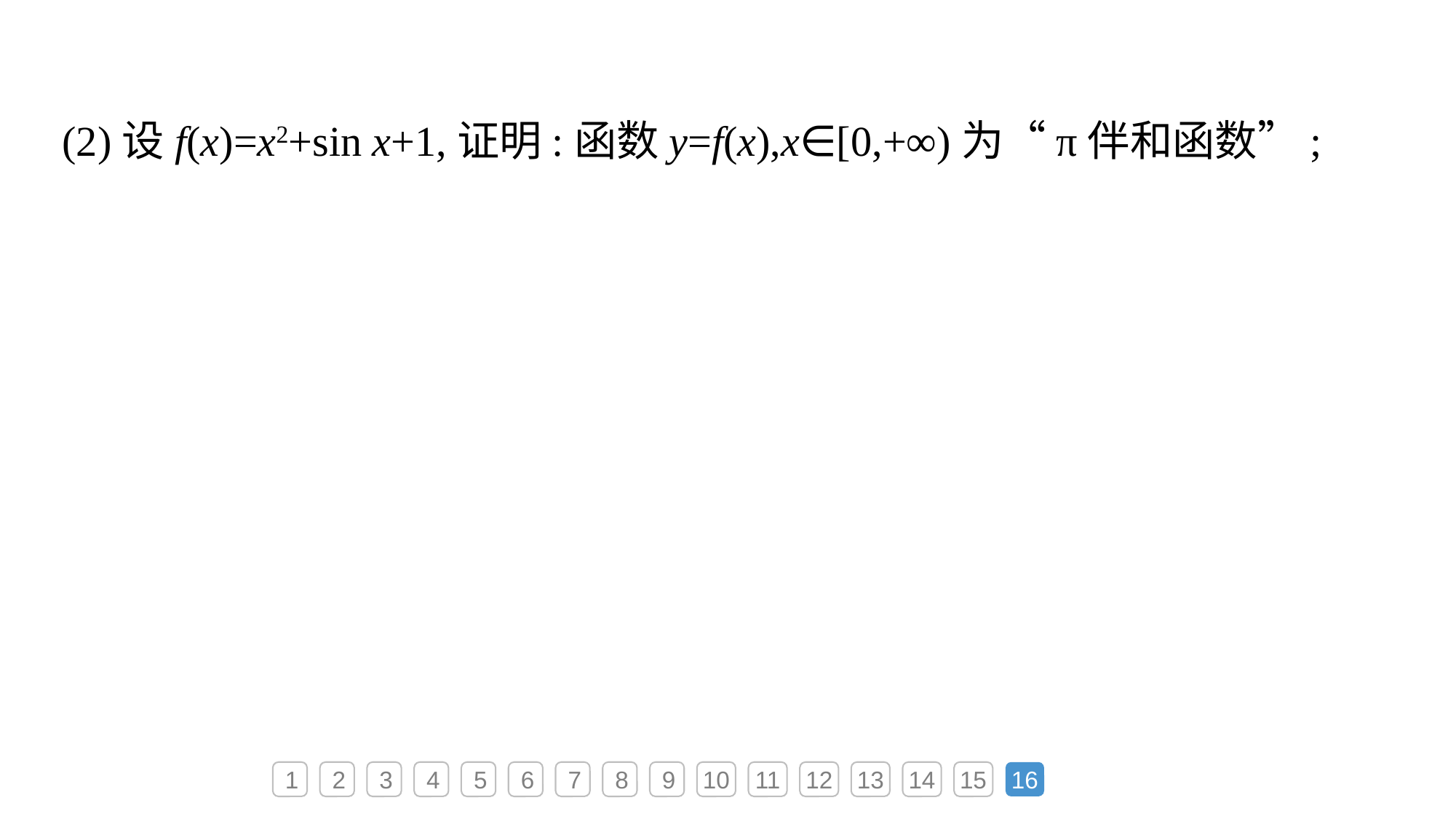

(2)设f(x)=x2+sin x+1,证明:函数y=f(x),x∈[0,+∞)为“π伴和函数”;
1
2
3
4
5
6
7
8
9
10
11
12
13
14
15
16